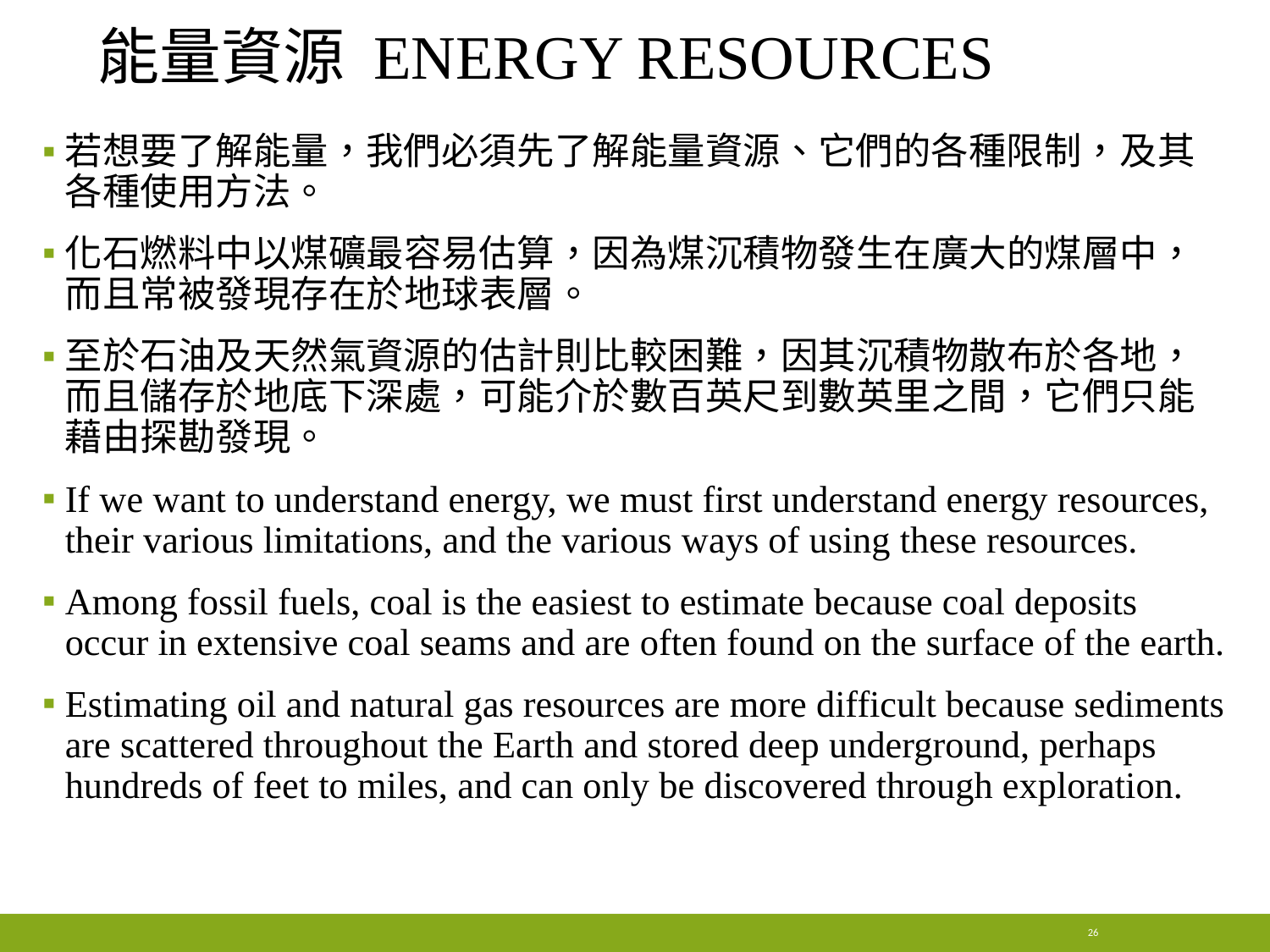

# 能量資源 energy resources
若想要了解能量，我們必須先了解能量資源、它們的各種限制，及其各種使用方法。
化石燃料中以煤礦最容易估算，因為煤沉積物發生在廣大的煤層中，而且常被發現存在於地球表層。
至於石油及天然氣資源的估計則比較困難，因其沉積物散布於各地，而且儲存於地底下深處，可能介於數百英尺到數英里之間，它們只能藉由探勘發現。
If we want to understand energy, we must first understand energy resources, their various limitations, and the various ways of using these resources.
Among fossil fuels, coal is the easiest to estimate because coal deposits occur in extensive coal seams and are often found on the surface of the earth.
Estimating oil and natural gas resources are more difficult because sediments are scattered throughout the Earth and stored deep underground, perhaps hundreds of feet to miles, and can only be discovered through exploration.
26